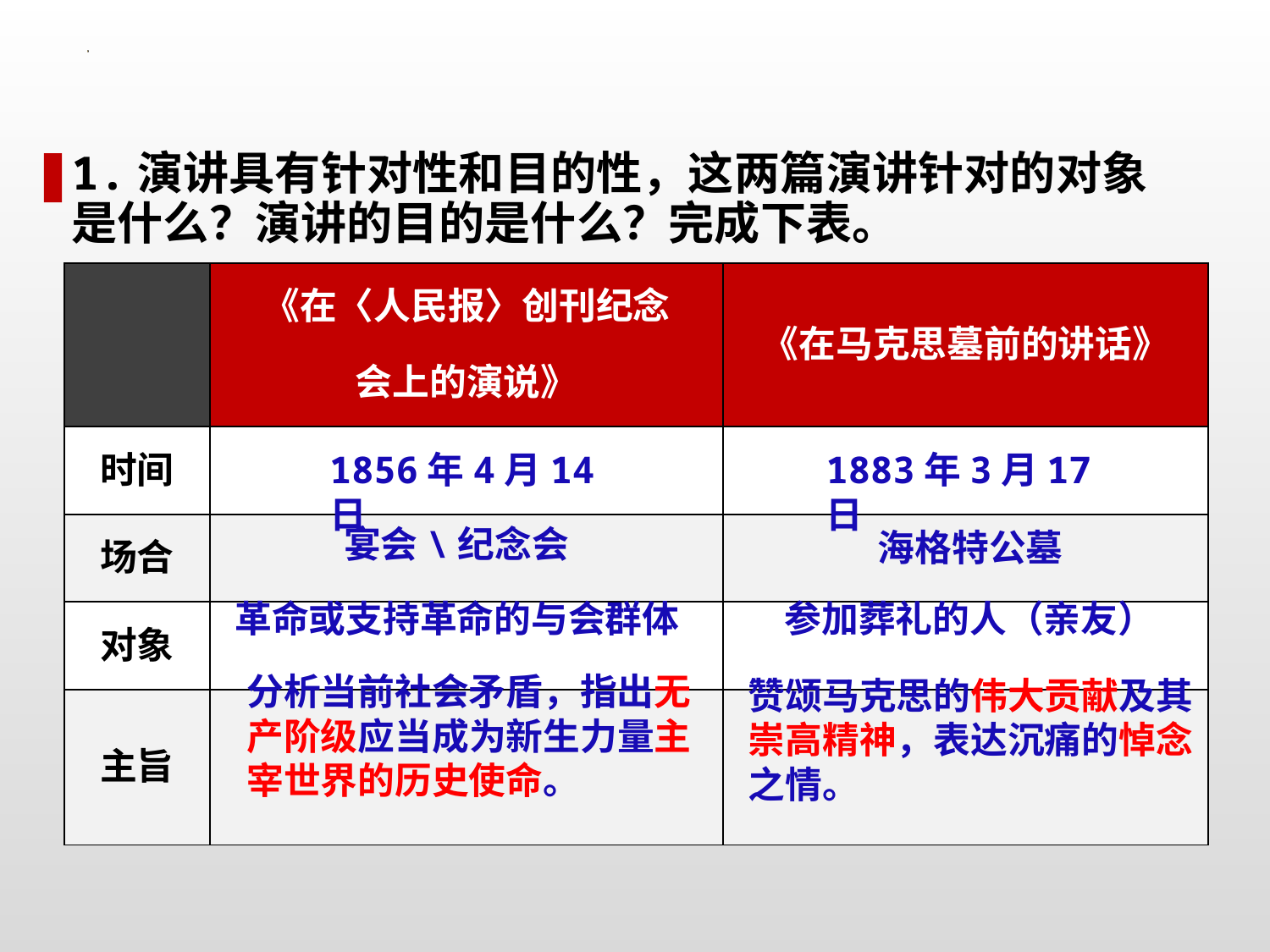

1.演讲具有针对性和目的性，这两篇演讲针对的对象是什么？演讲的目的是什么？完成下表。

|  | 《在〈人民报〉创刊纪念 会上的演说》 | 《在马克思墓前的讲话》 |
| --- | --- | --- |
| 时间 |  |  |
| 场合 |  |  |
| 对象 |  |  |
| 主旨 |  |  |
1856年4月14日
1883年3月17日
宴会\纪念会
海格特公墓
革命或支持革命的与会群体
参加葬礼的人（亲友）
分析当前社会矛盾，指出无产阶级应当成为新生力量主宰世界的历史使命。
赞颂马克思的伟大贡献及其崇高精神，表达沉痛的悼念之情。